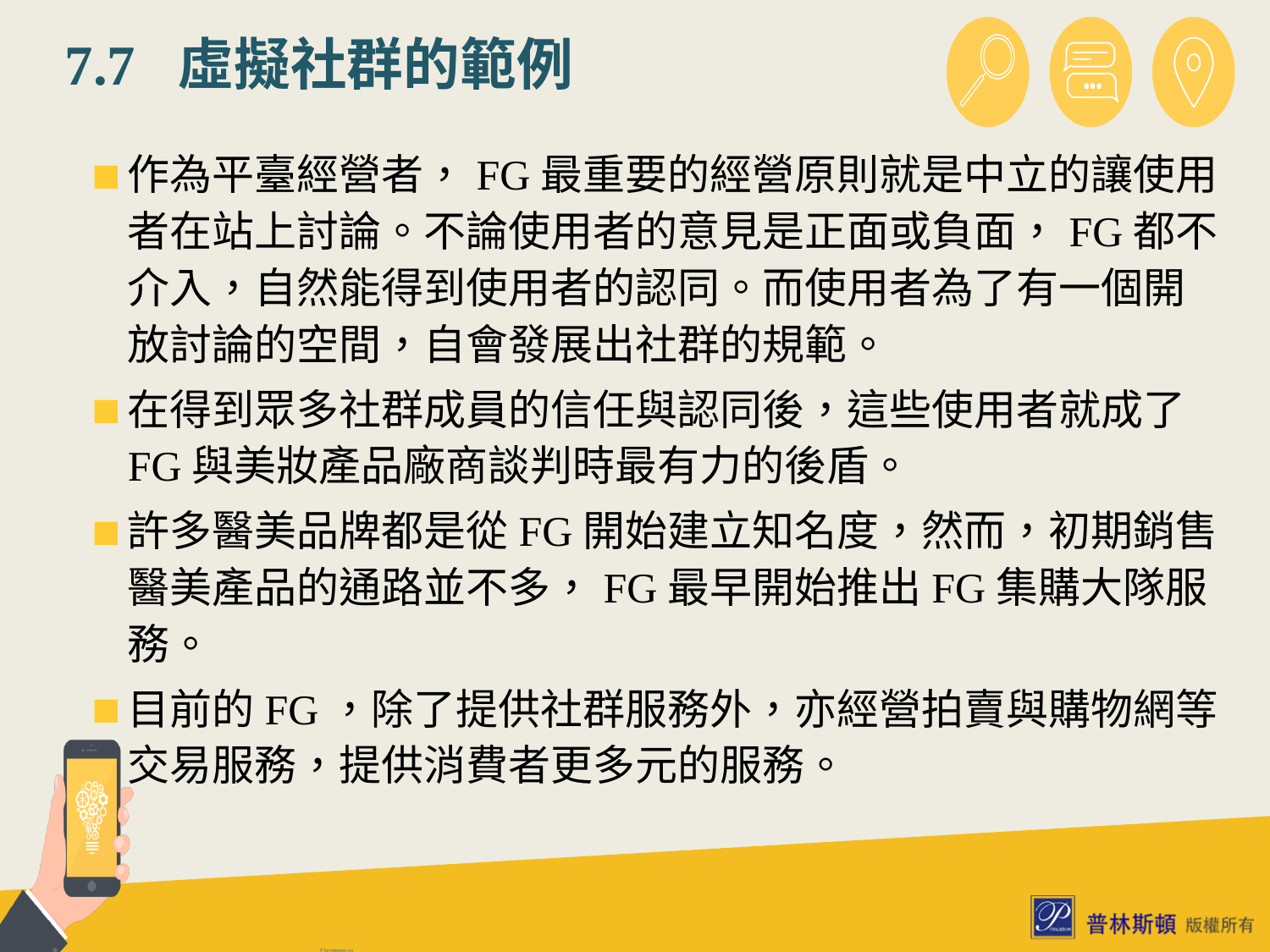

# 7.7  虛擬社群的範例
作為平臺經營者，FG最重要的經營原則就是中立的讓使用者在站上討論。不論使用者的意見是正面或負面，FG都不介入，自然能得到使用者的認同。而使用者為了有一個開放討論的空間，自會發展出社群的規範。
在得到眾多社群成員的信任與認同後，這些使用者就成了FG與美妝產品廠商談判時最有力的後盾。
許多醫美品牌都是從FG開始建立知名度，然而，初期銷售醫美產品的通路並不多，FG最早開始推出FG集購大隊服務。
目前的FG，除了提供社群服務外，亦經營拍賣與購物網等交易服務，提供消費者更多元的服務。